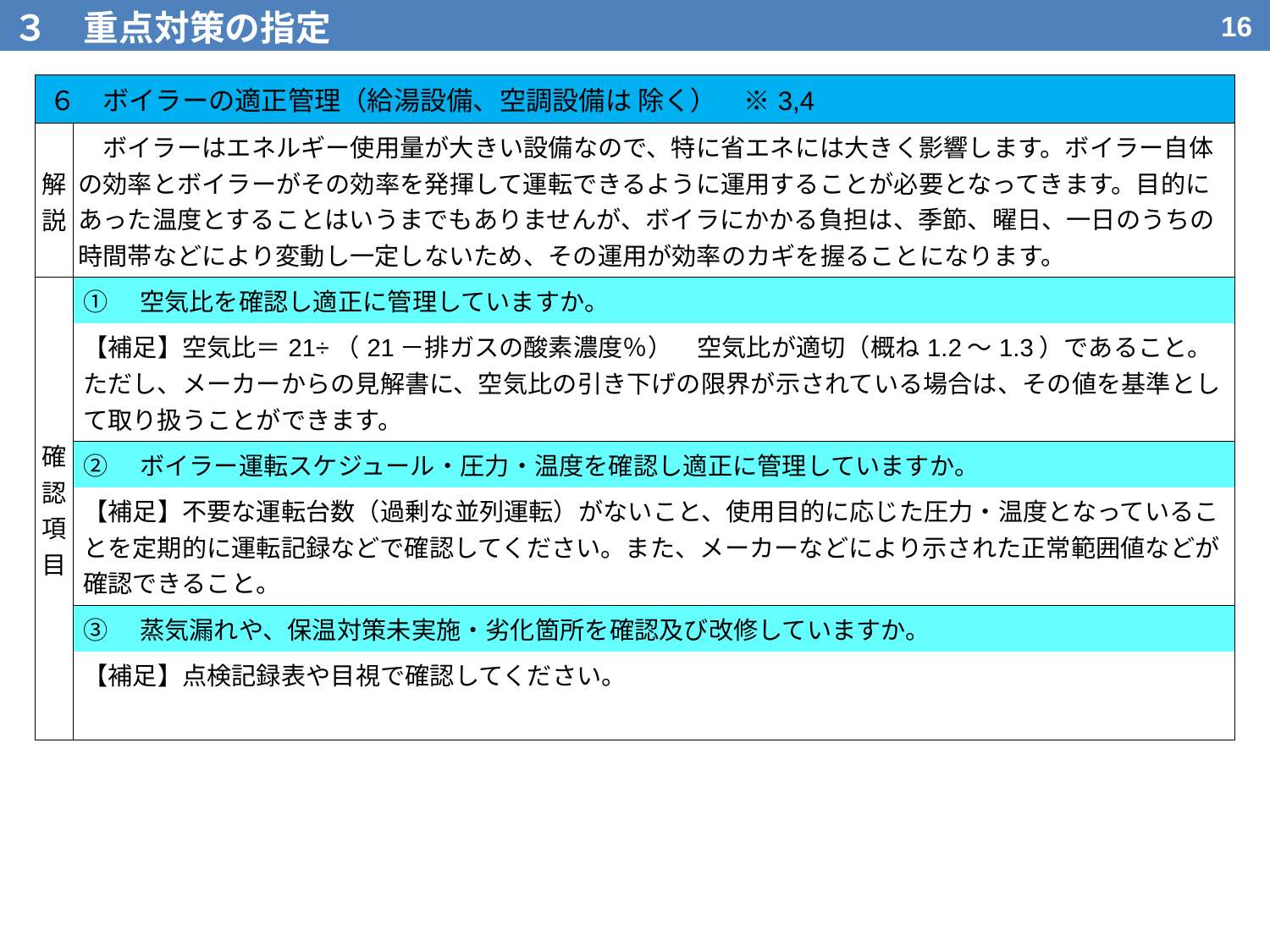

３　重点対策の指定
16
| ６　ボイラーの適正管理（給湯設備、空調設備は 除く）　※3,4 |  |
| --- | --- |
| 解説 | ボイラーはエネルギー使用量が大きい設備なので、特に省エネには大きく影響します。ボイラー自体の効率とボイラーがその効率を発揮して運転できるように運用することが必要となってきます。目的にあった温度とすることはいうまでもありませんが、ボイラにかかる負担は、季節、曜日、一日のうちの時間帯などにより変動し一定しないため、その運用が効率のカギを握ることになります。 |
| 確認項目 | ①　空気比を確認し適正に管理していますか。 |
|  | 【補足】空気比＝21÷（21－排ガスの酸素濃度％）　空気比が適切（概ね1.2～1.3）であること。ただし、メーカーからの見解書に、空気比の引き下げの限界が示されている場合は、その値を基準として取り扱うことができます。 |
|  | ②　ボイラー運転スケジュール・圧力・温度を確認し適正に管理していますか。 |
|  | 【補足】不要な運転台数（過剰な並列運転）がないこと、使用目的に応じた圧力・温度となっていることを定期的に運転記録などで確認してください。また、メーカーなどにより示された正常範囲値などが確認できること。 |
|  | ③　蒸気漏れや、保温対策未実施・劣化箇所を確認及び改修していますか。 |
|  | 【補足】点検記録表や目視で確認してください。 |